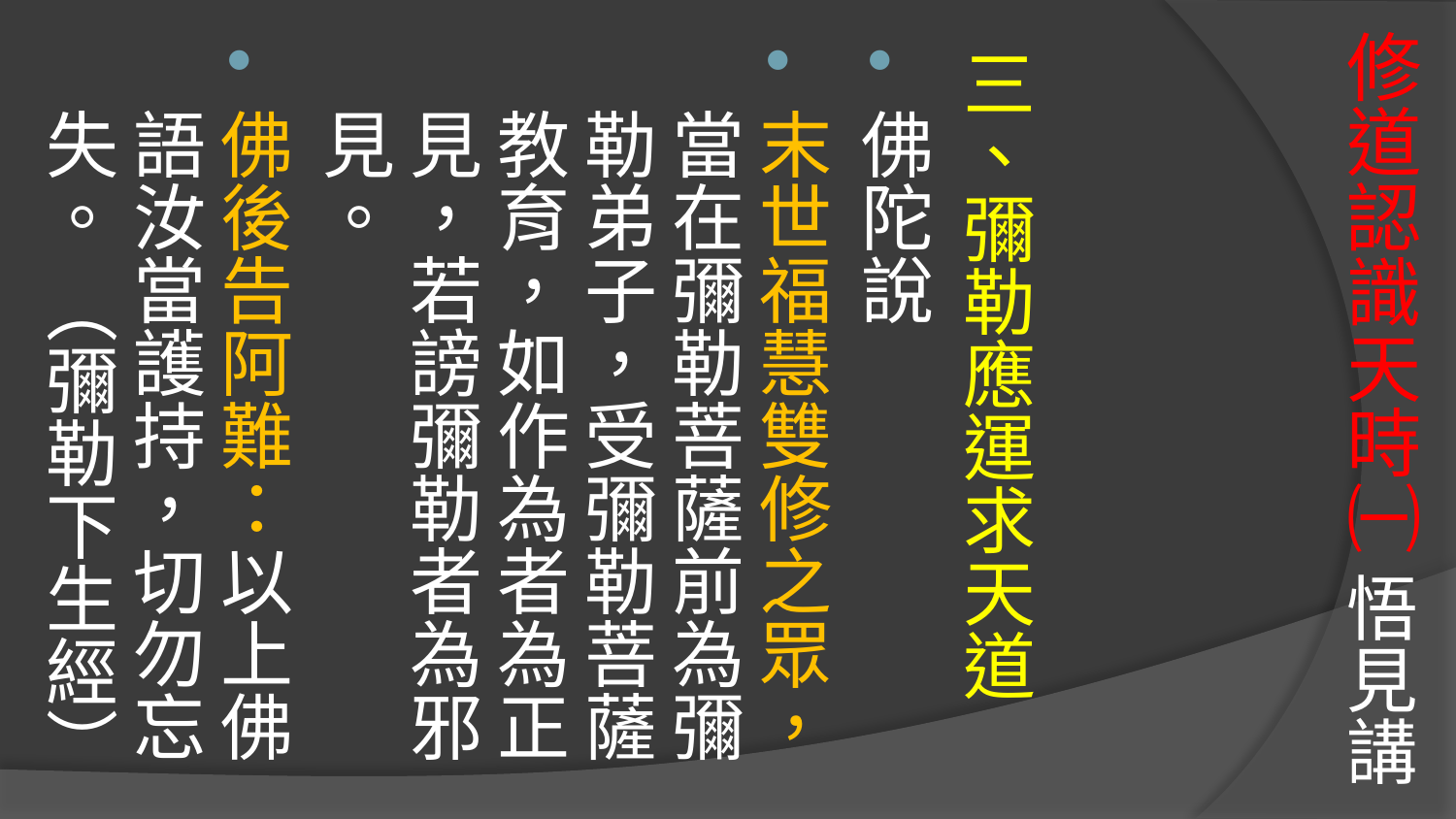

# 修道認識天時㈠ 悟見講
三、彌勒應運求天道
佛陀說
末世福慧雙修之眾，當在彌勒菩薩前為彌勒弟子，受彌勒菩薩教育，如作為者為正見，若謗彌勒者為邪見。
佛後告阿難：以上佛語汝當護持，切勿忘失。 （彌勒下生經）